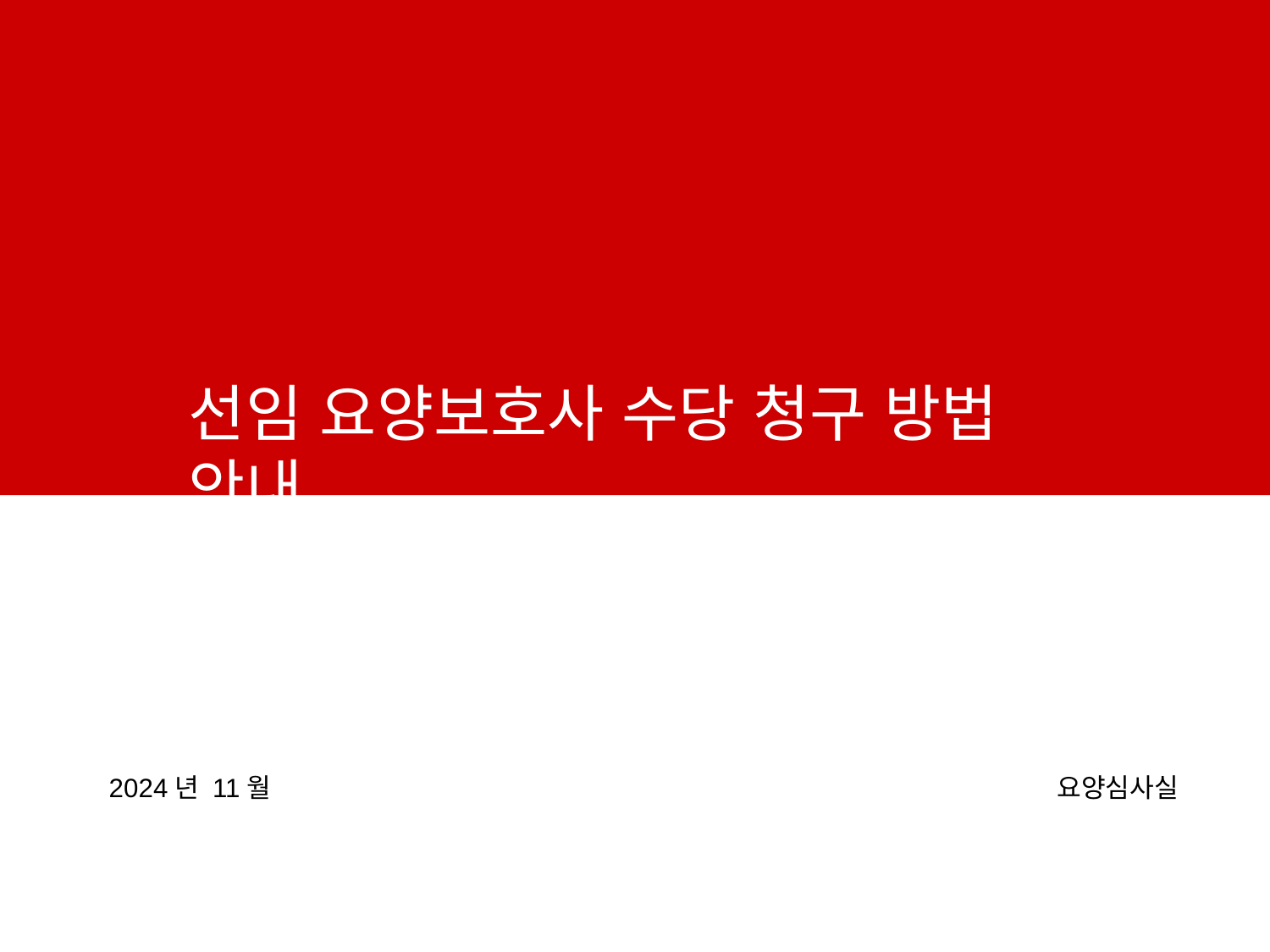

선임 요양보호사 수당 청구 방법 안내
2024년 11월
요양심사실